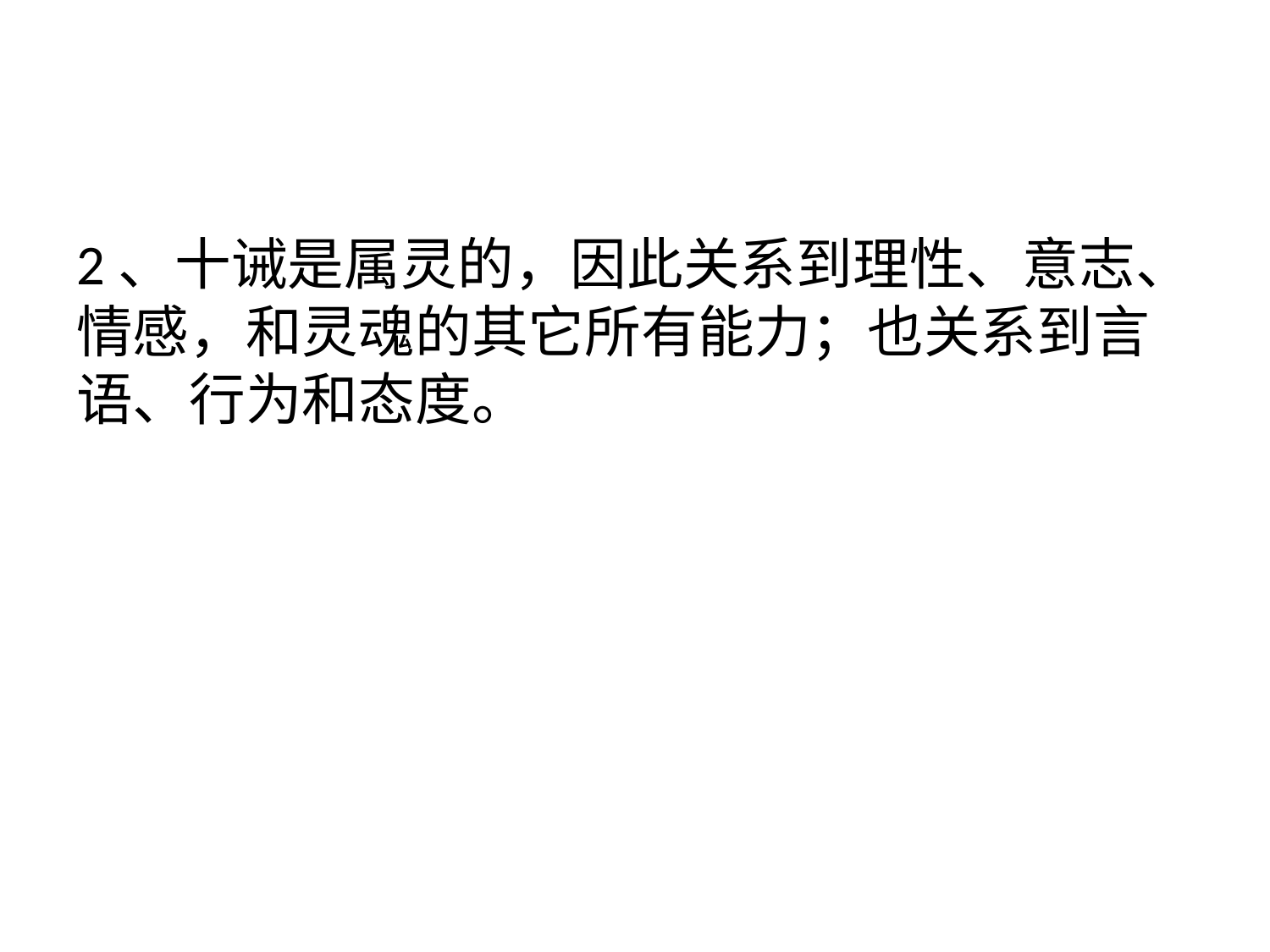

#
2、十诫是属灵的，因此关系到理性、意志、情感，和灵魂的其它所有能力；也关系到言语、行为和态度。